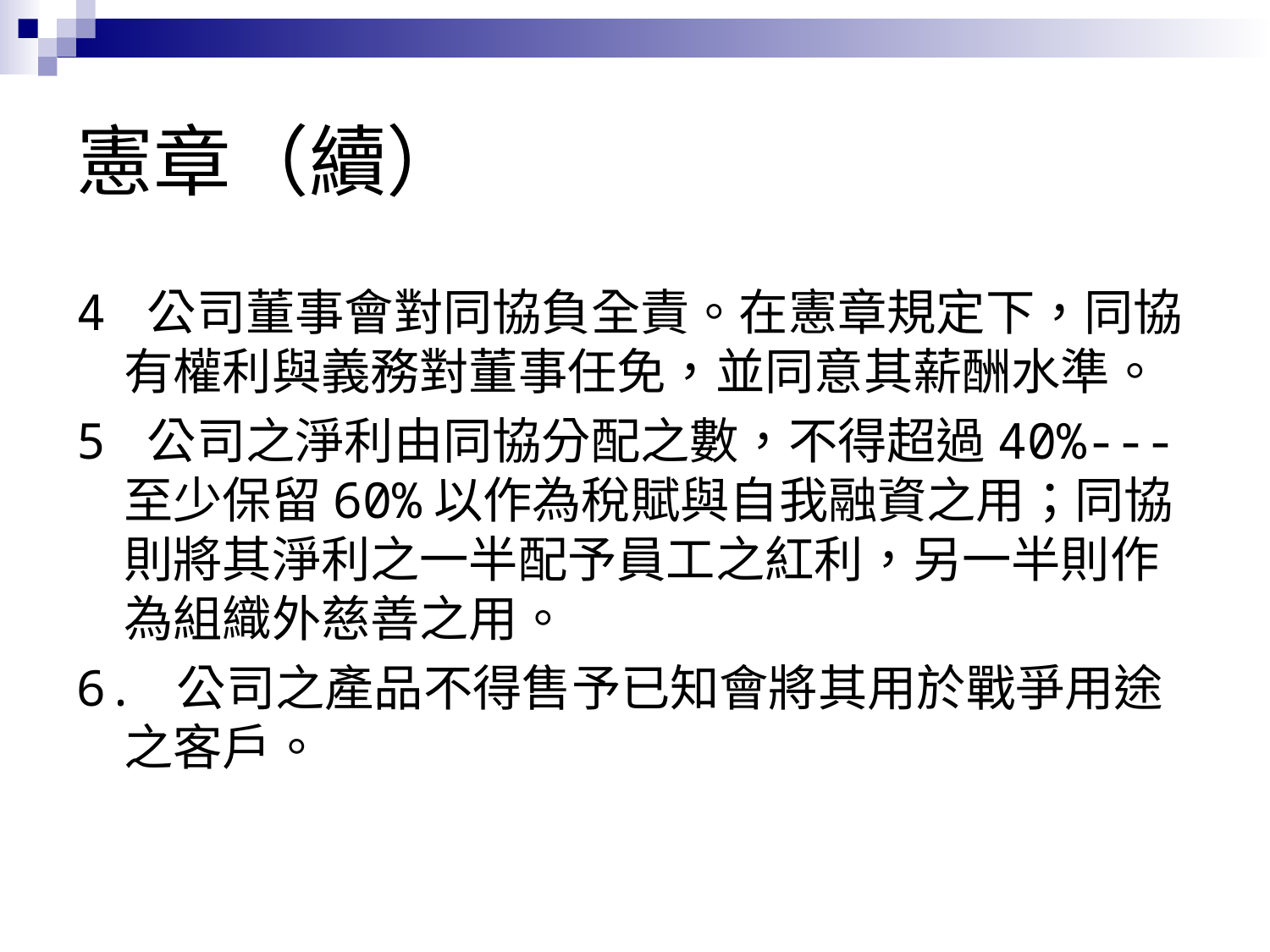

# 憲章（續）
4 公司董事會對同協負全責。在憲章規定下，同協有權利與義務對董事任免，並同意其薪酬水準。
5 公司之淨利由同協分配之數，不得超過40%---至少保留60%以作為稅賦與自我融資之用；同協則將其淨利之一半配予員工之紅利，另一半則作為組織外慈善之用。
6. 公司之產品不得售予已知會將其用於戰爭用途之客戶。